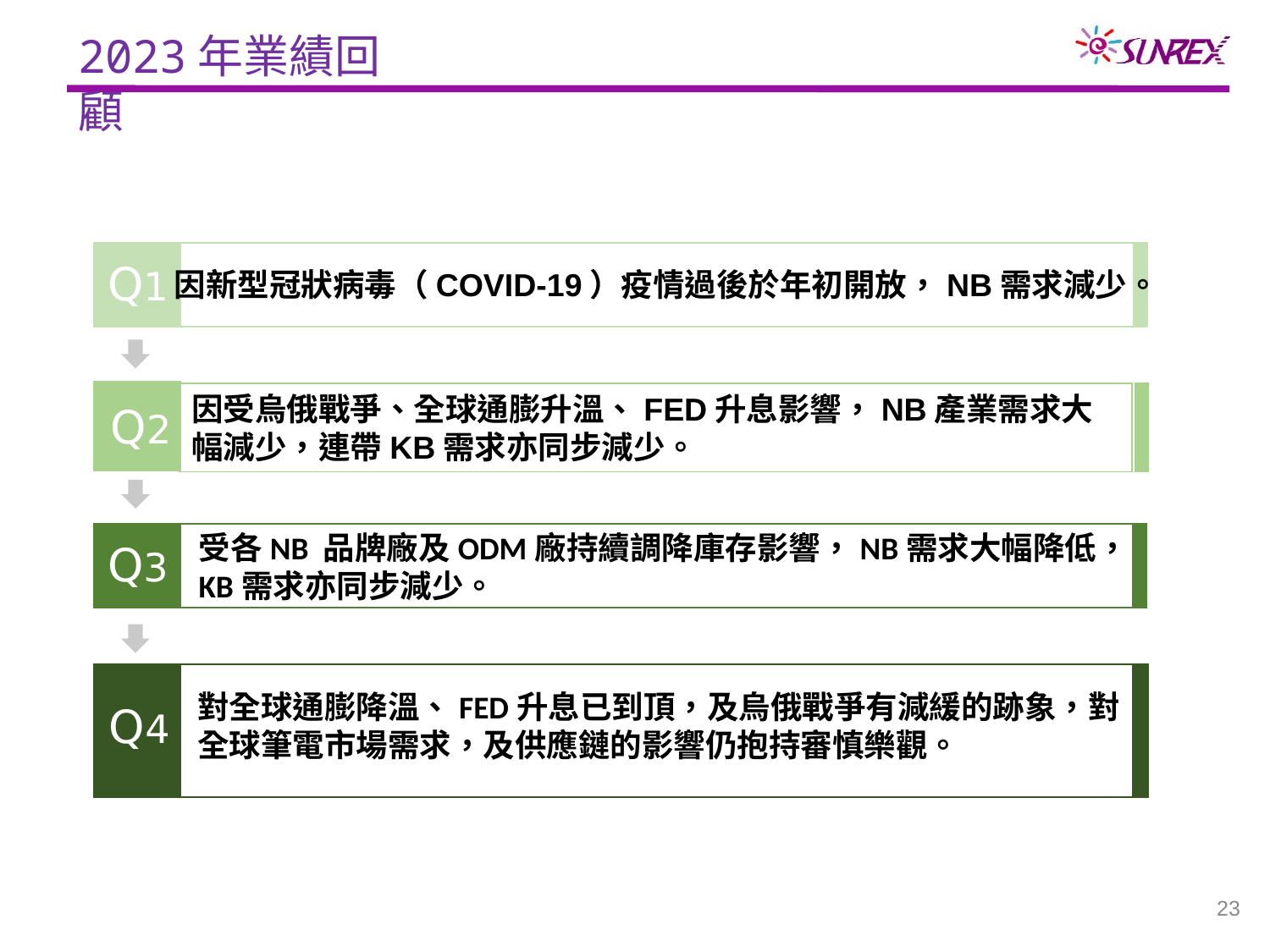

2023年業績回顧

Q1
因新型冠狀病毒（COVID-19）疫情過後於年初開放，NB需求減少。

因受烏俄戰爭、全球通膨升溫、FED升息影響，NB產業需求大幅減少，連帶KB需求亦同步減少。
Q2

受各NB 品牌廠及ODM廠持續調降庫存影響，NB需求大幅降低，KB需求亦同步減少。

Q3

對全球通膨降溫、FED升息已到頂，及烏俄戰爭有減緩的跡象，對全球筆電市場需求，及供應鏈的影響仍抱持審慎樂觀。
Q4
23